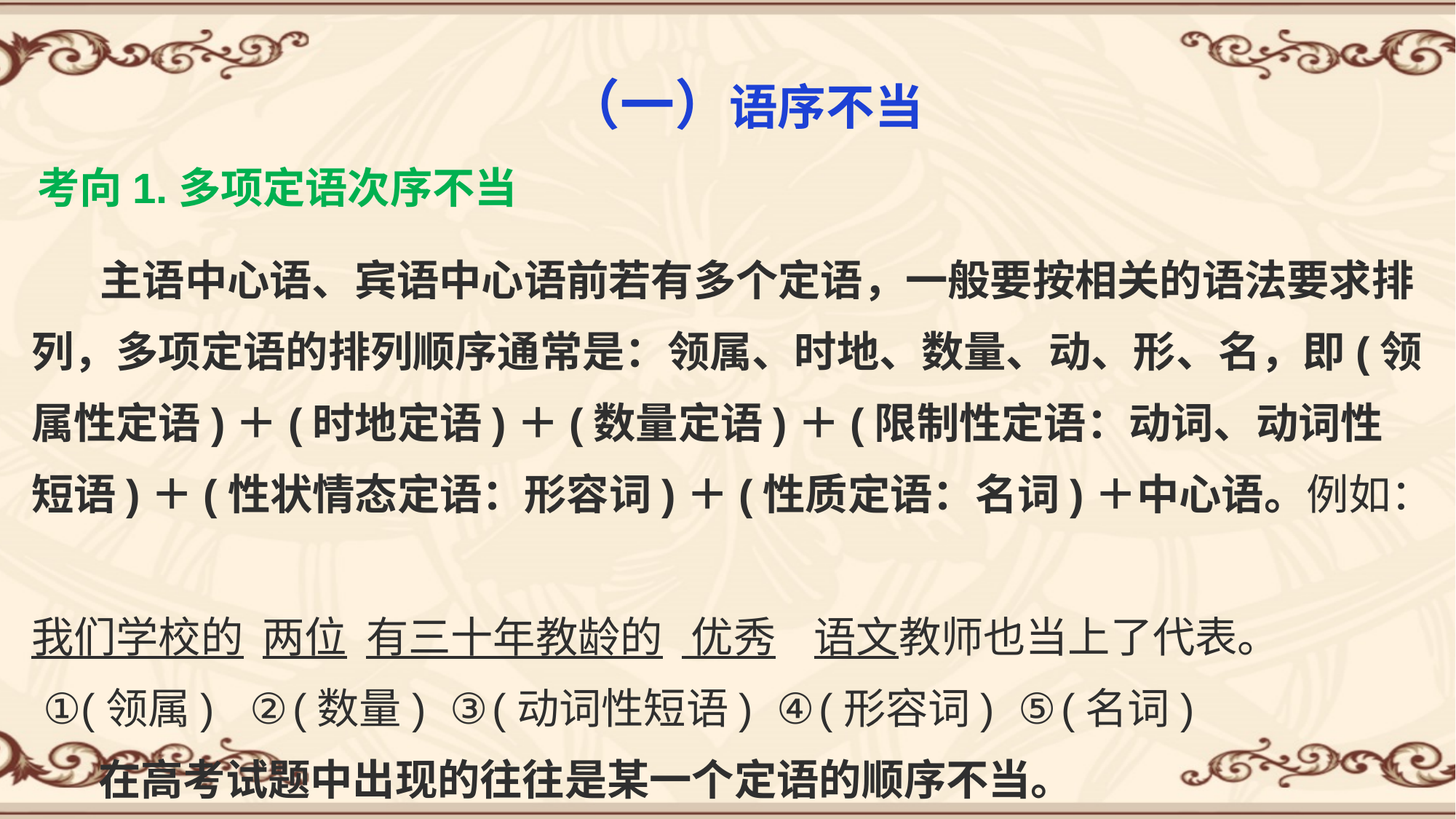

# （一）语序不当
考向1.多项定语次序不当
       主语中心语、宾语中心语前若有多个定语，一般要按相关的语法要求排列，多项定语的排列顺序通常是：领属、时地、数量、动、形、名，即(领属性定语)＋(时地定语)＋(数量定语)＋(限制性定语：动词、动词性短语)＋(性状情态定语：形容词)＋(性质定语：名词)＋中心语。例如：
我们学校的  两位  有三十年教龄的   优秀    语文教师也当上了代表。
 ①(领属)   ②(数量)  ③(动词性短语)  ④(形容词)  ⑤(名词)
      在高考试题中出现的往往是某一个定语的顺序不当。